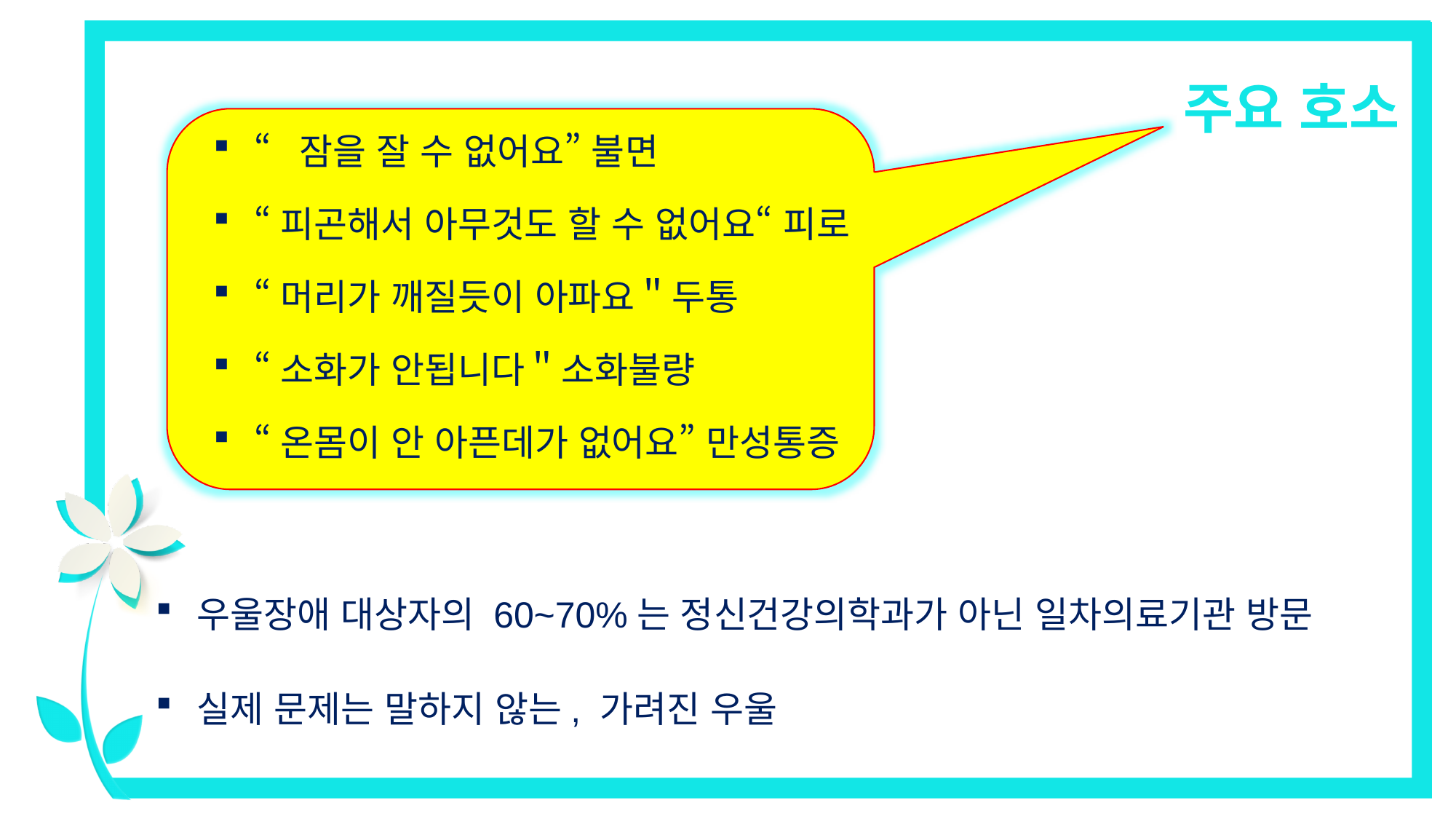

주요 호소
“잠을 잘 수 없어요” 불면
“피곤해서 아무것도 할 수 없어요“ 피로
“머리가 깨질듯이 아파요＂두통
“소화가 안됩니다＂소화불량
“온몸이 안 아픈데가 없어요” 만성통증

우울장애 대상자의 60~70%는 정신건강의학과가 아닌 일차의료기관 방문
실제 문제는 말하지 않는, 가려진 우울